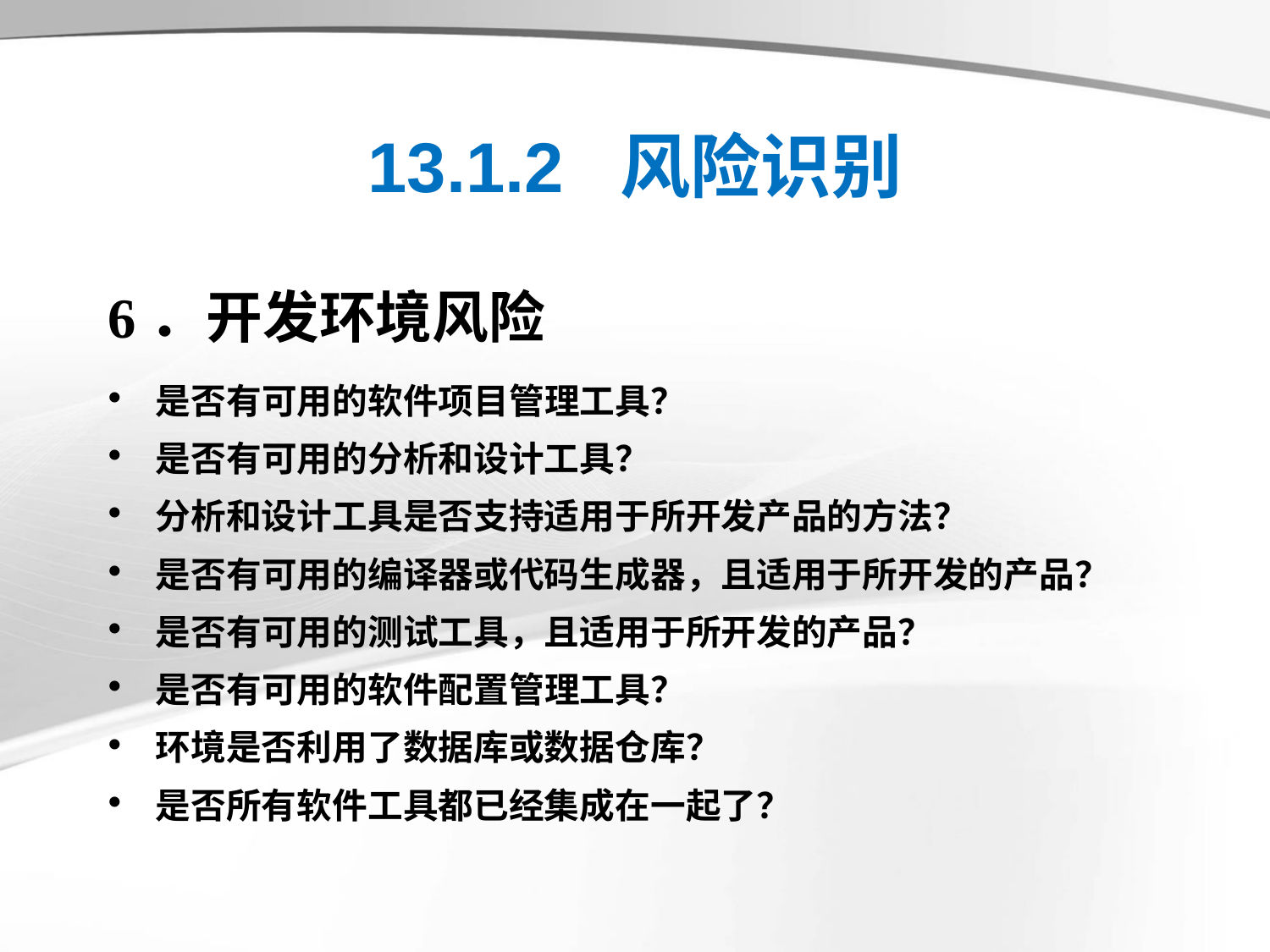

# 13.1.2  风险识别
6．开发环境风险
是否有可用的软件项目管理工具？
是否有可用的分析和设计工具？
分析和设计工具是否支持适用于所开发产品的方法？
是否有可用的编译器或代码生成器，且适用于所开发的产品？
是否有可用的测试工具，且适用于所开发的产品？
是否有可用的软件配置管理工具？
环境是否利用了数据库或数据仓库？
是否所有软件工具都已经集成在一起了？